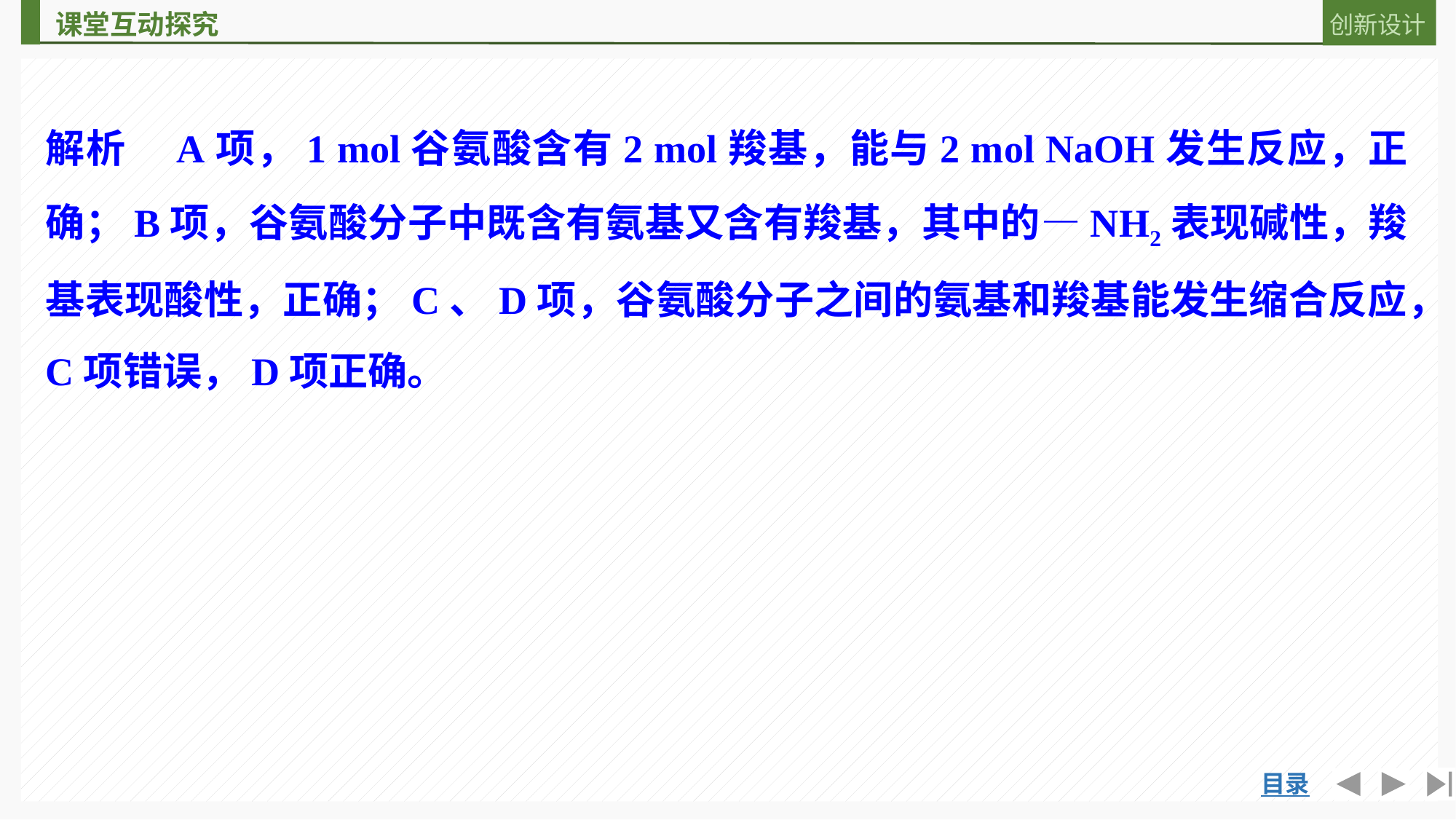

解析　A项，1 mol谷氨酸含有2 mol羧基，能与2 mol NaOH发生反应，正确；B项，谷氨酸分子中既含有氨基又含有羧基，其中的—NH2表现碱性，羧基表现酸性，正确；C、D项，谷氨酸分子之间的氨基和羧基能发生缩合反应，C项错误，D项正确。